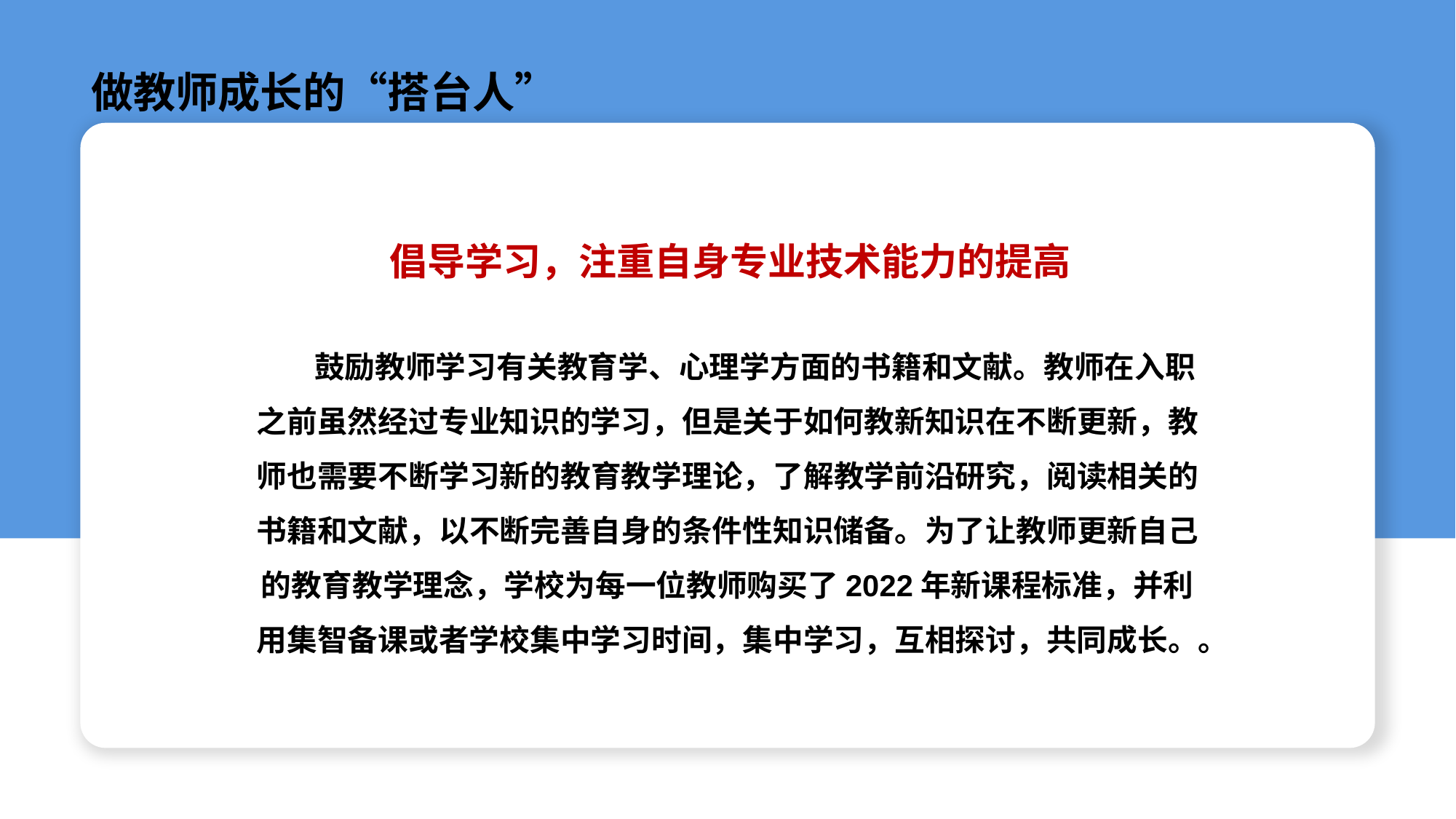

# 做教师成长的“搭台人”

倡导学习，注重自身专业技术能力的提高
鼓励教师学习有关教育学、心理学方面的书籍和文献。教师在入职之前虽然经过专业知识的学习，但是关于如何教新知识在不断更新，教师也需要不断学习新的教育教学理论，了解教学前沿研究，阅读相关的书籍和文献，以不断完善自身的条件性知识储备。为了让教师更新自己的教育教学理念，学校为每一位教师购买了2022年新课程标准，并利用集智备课或者学校集中学习时间，集中学习，互相探讨，共同成长。。